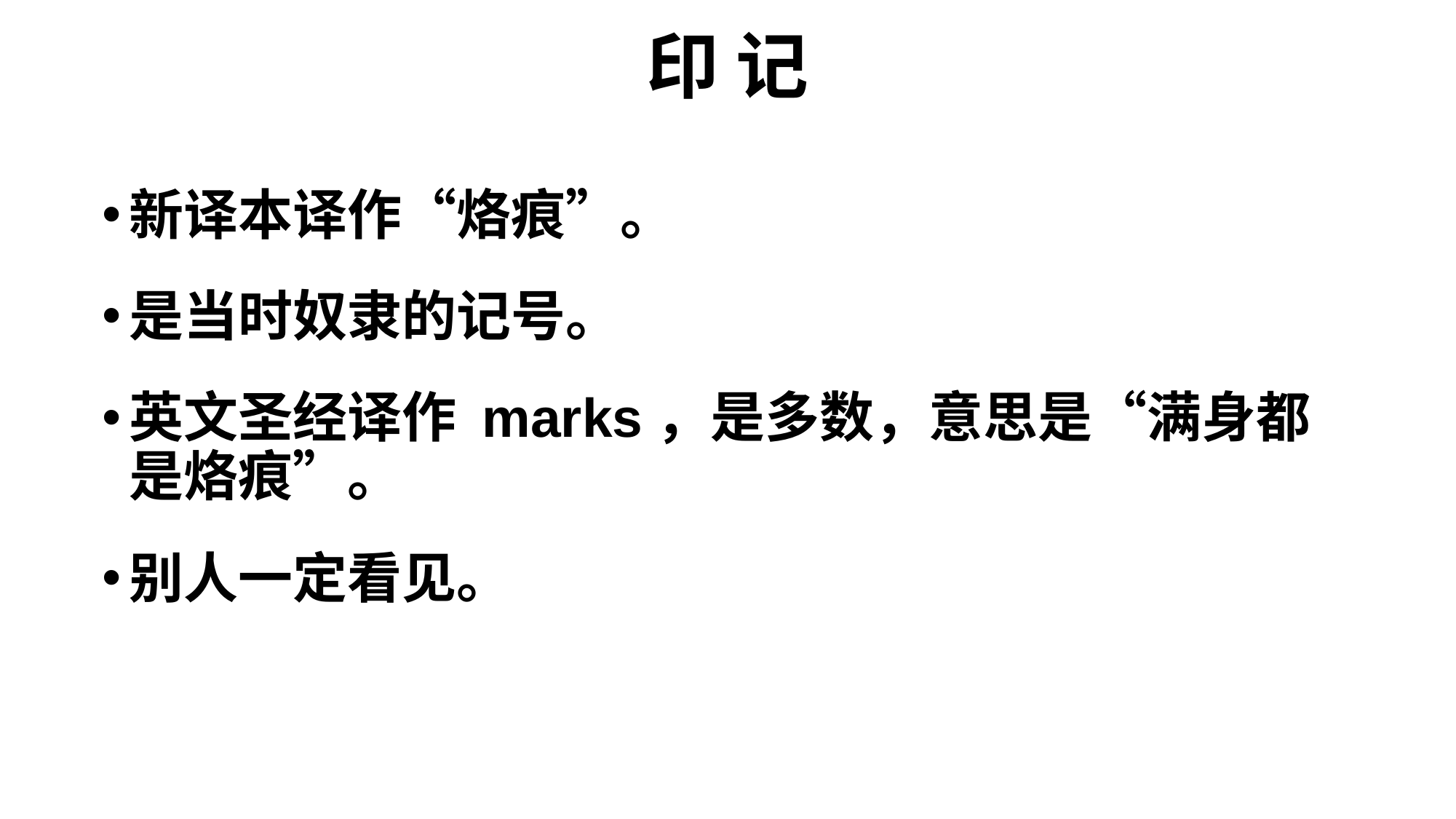

# 印 记
新译本译作“烙痕”。
是当时奴隶的记号。
英文圣经译作 marks，是多数，意思是“满身都是烙痕”。
别人一定看见。